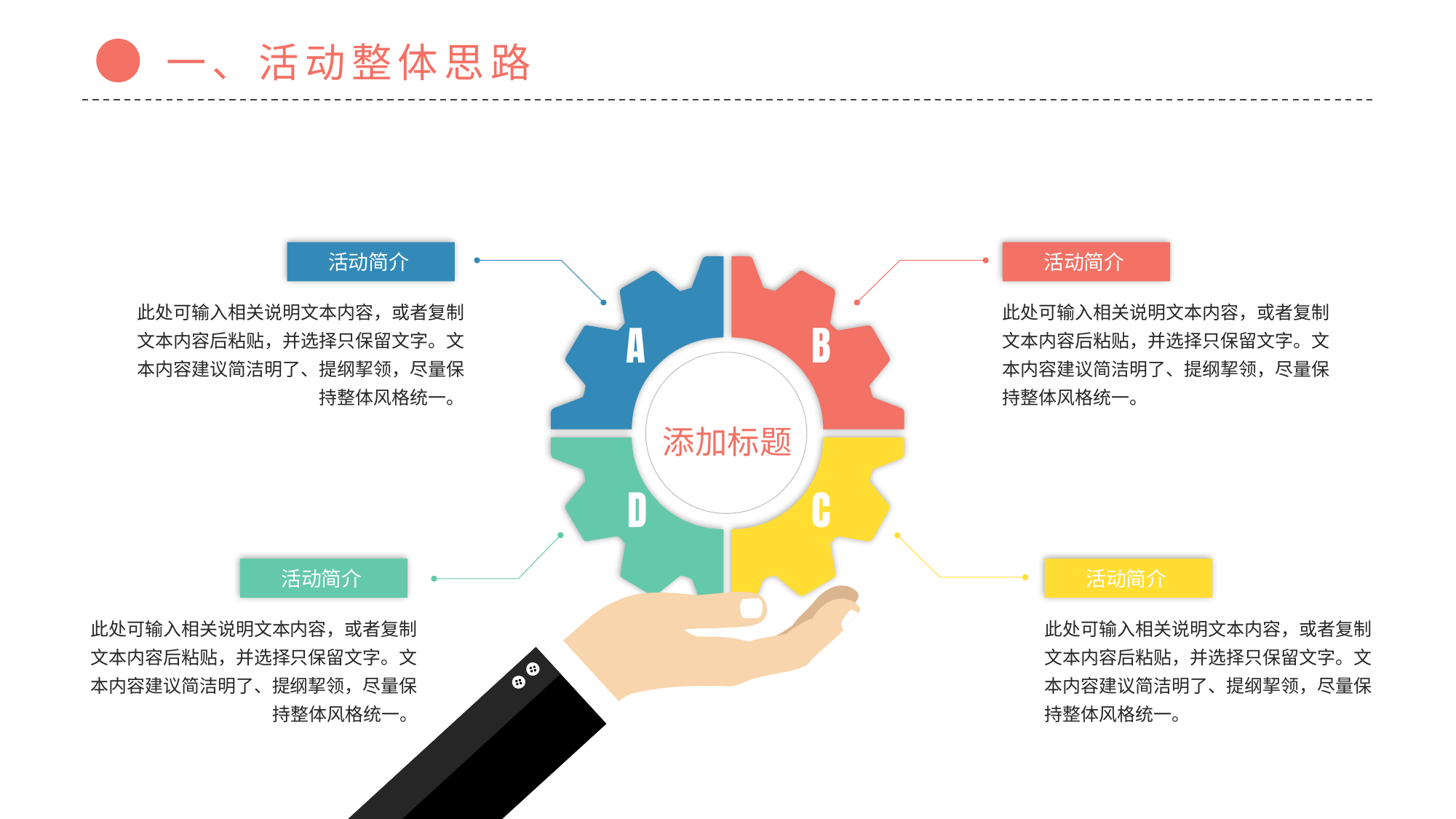

一、活动整体思路

活动简介
活动简介

此处可输入相关说明文本内容，或者复制文本内容后粘贴，并选择只保留文字。文本内容建议简洁明了、提纲挈领，尽量保持整体风格统一。
此处可输入相关说明文本内容，或者复制文本内容后粘贴，并选择只保留文字。文本内容建议简洁明了、提纲挈领，尽量保持整体风格统一。
A
B

添加标题
D
C

活动简介
活动简介

此处可输入相关说明文本内容，或者复制文本内容后粘贴，并选择只保留文字。文本内容建议简洁明了、提纲挈领，尽量保持整体风格统一。
此处可输入相关说明文本内容，或者复制文本内容后粘贴，并选择只保留文字。文本内容建议简洁明了、提纲挈领，尽量保持整体风格统一。